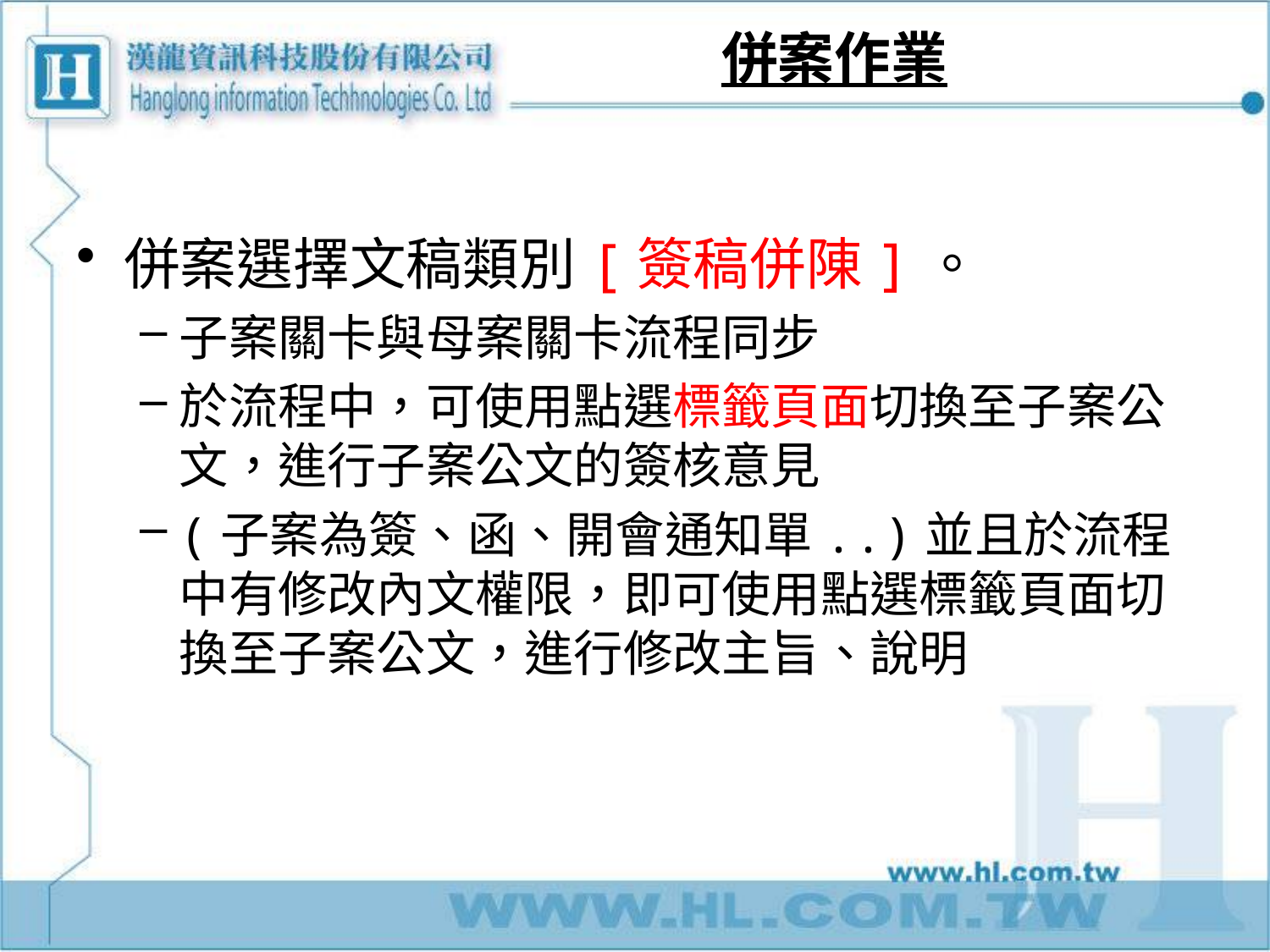

併案作業

併案選擇文稿類別[簽稿併陳]。
子案關卡與母案關卡流程同步
於流程中，可使用點選標籤頁面切換至子案公文，進行子案公文的簽核意見
(子案為簽、函、開會通知單..)並且於流程中有修改內文權限，即可使用點選標籤頁面切換至子案公文，進行修改主旨、說明